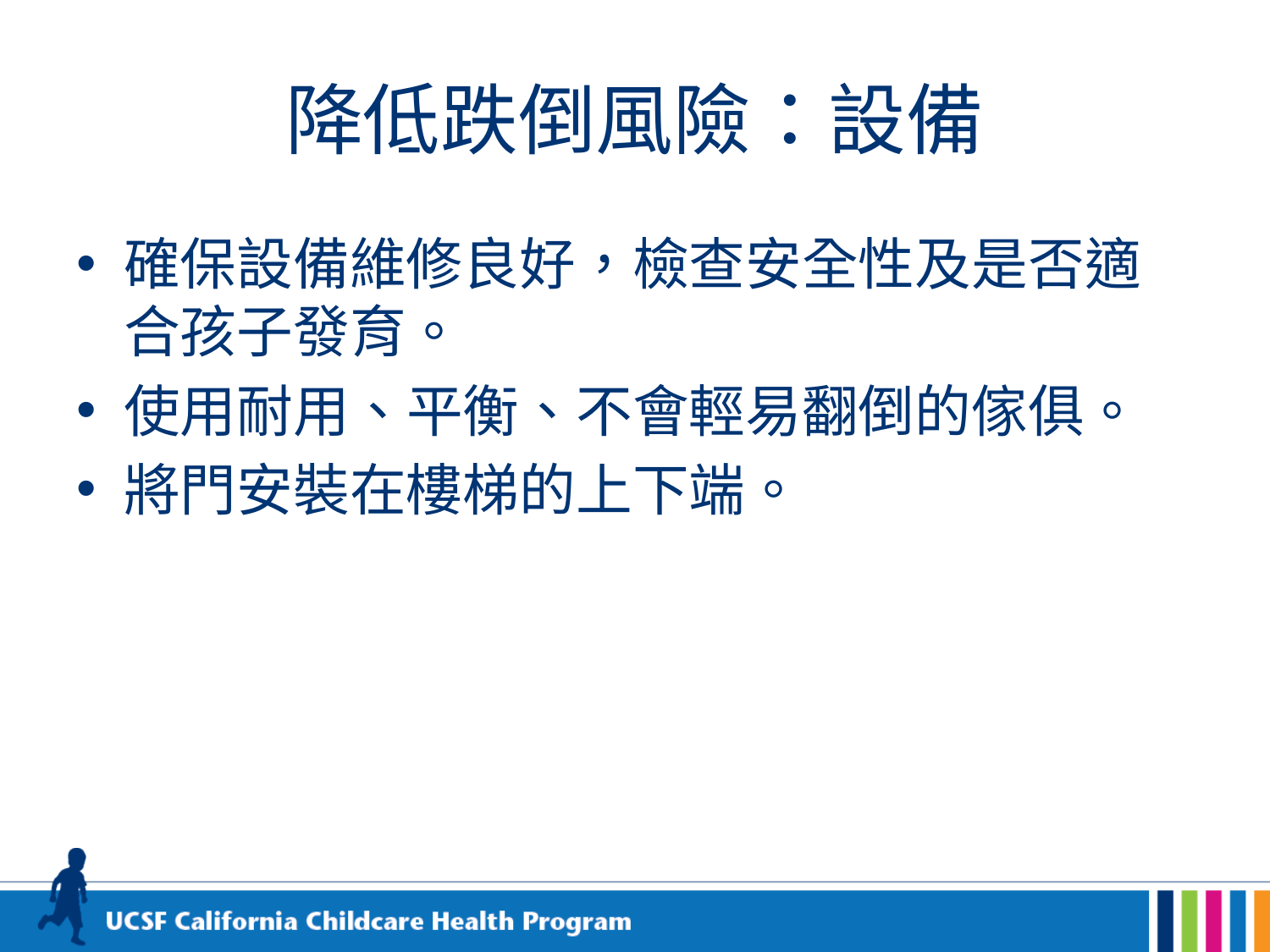

# 降低跌倒風險：設備
確保設備維修良好，檢查安全性及是否適合孩子發育。
使用耐用、平衡、不會輕易翻倒的傢俱。
將門安裝在樓梯的上下端。